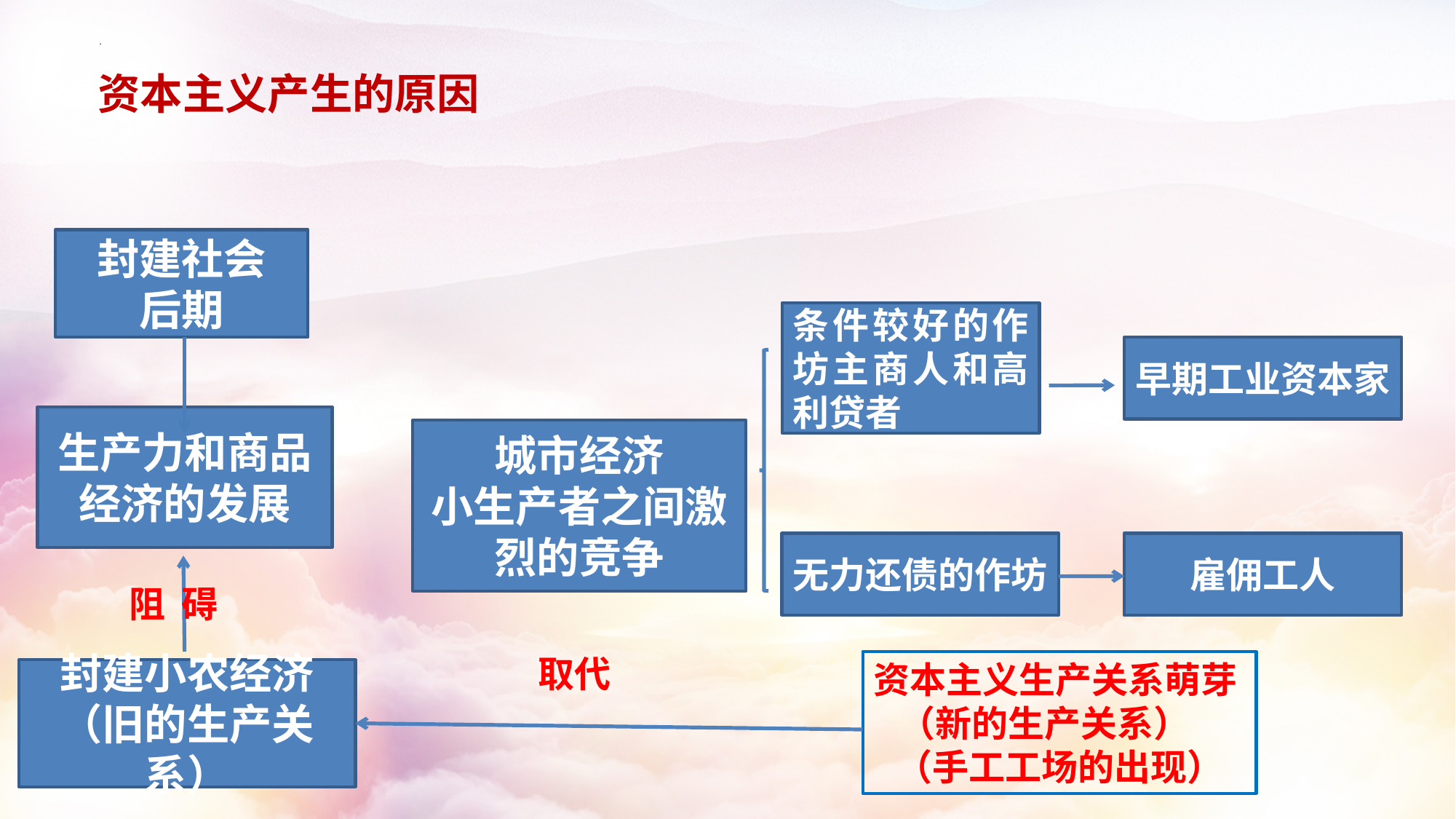

资本主义产生的原因
封建社会
后期
条件较好的作坊主商人和高利贷者
早期工业资本家

生产力和商品经济的发展
城市经济
小生产者之间激烈的竞争
无力还债的作坊
雇佣工人
阻  碍
取代
资本主义生产关系萌芽
  （新的生产关系）
（手工工场的出现）
封建小农经济
（旧的生产关系）